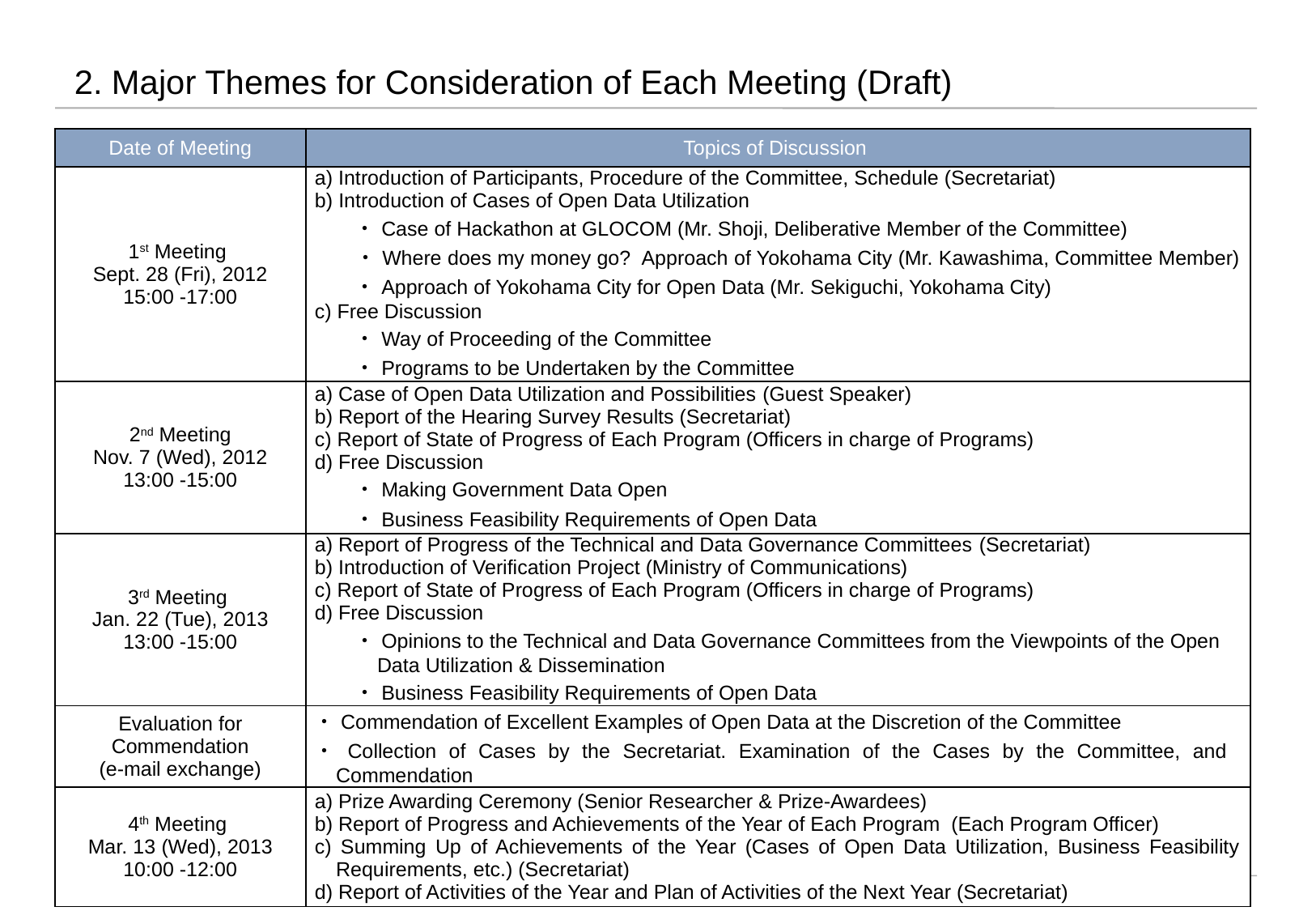

# 2. Major Themes for Consideration of Each Meeting (Draft)
| Date of Meeting | Topics of Discussion |
| --- | --- |
| 1st Meeting Sept. 28 (Fri), 2012 15:00 -17:00 | a) Introduction of Participants, Procedure of the Committee, Schedule (Secretariat) b) Introduction of Cases of Open Data Utilization 　　・Case of Hackathon at GLOCOM (Mr. Shoji, Deliberative Member of the Committee) 　　・Where does my money go? Approach of Yokohama City (Mr. Kawashima, Committee Member) 　　・Approach of Yokohama City for Open Data (Mr. Sekiguchi, Yokohama City) c) Free Discussion 　　・Way of Proceeding of the Committee 　　・Programs to be Undertaken by the Committee |
| 2nd Meeting Nov. 7 (Wed), 2012 13:00 -15:00 | a) Case of Open Data Utilization and Possibilities (Guest Speaker) b) Report of the Hearing Survey Results (Secretariat) c) Report of State of Progress of Each Program (Officers in charge of Programs) d) Free Discussion 　　・Making Government Data Open 　　・Business Feasibility Requirements of Open Data |
| 3rd Meeting Jan. 22 (Tue), 2013 13:00 -15:00 | a) Report of Progress of the Technical and Data Governance Committees (Secretariat) b) Introduction of Verification Project (Ministry of Communications) c) Report of State of Progress of Each Program (Officers in charge of Programs) d) Free Discussion 　　・Opinions to the Technical and Data Governance Committees from the Viewpoints of the Open Data Utilization & Dissemination 　　・Business Feasibility Requirements of Open Data |
| Evaluation for Commendation (e-mail exchange) | ・Commendation of Excellent Examples of Open Data at the Discretion of the Committee ・Collection of Cases by the Secretariat. Examination of the Cases by the Committee, and Commendation |
| 4th Meeting Mar. 13 (Wed), 2013 10:00 -12:00 | a) Prize Awarding Ceremony (Senior Researcher & Prize-Awardees) b) Report of Progress and Achievements of the Year of Each Program (Each Program Officer) c) Summing Up of Achievements of the Year (Cases of Open Data Utilization, Business Feasibility Requirements, etc.) (Secretariat) d) Report of Activities of the Year and Plan of Activities of the Next Year (Secretariat) |
6